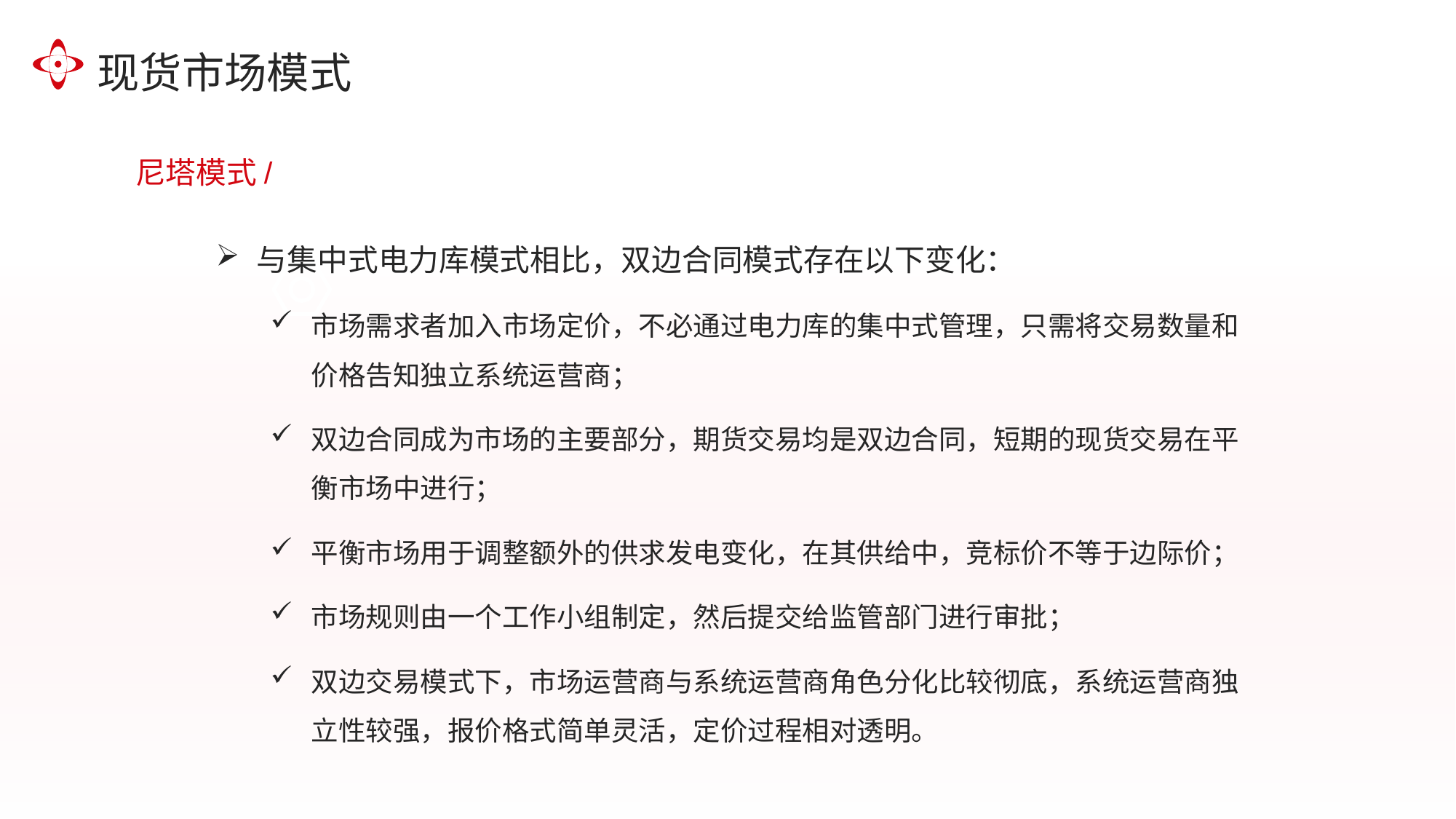

现货市场模式

尼塔模式/
与集中式电力库模式相比，双边合同模式存在以下变化：
市场需求者加入市场定价，不必通过电力库的集中式管理，只需将交易数量和价格告知独立系统运营商；
双边合同成为市场的主要部分，期货交易均是双边合同，短期的现货交易在平衡市场中进行；
平衡市场用于调整额外的供求发电变化，在其供给中，竞标价不等于边际价；
市场规则由一个工作小组制定，然后提交给监管部门进行审批；
双边交易模式下，市场运营商与系统运营商角色分化比较彻底，系统运营商独立性较强，报价格式简单灵活，定价过程相对透明。